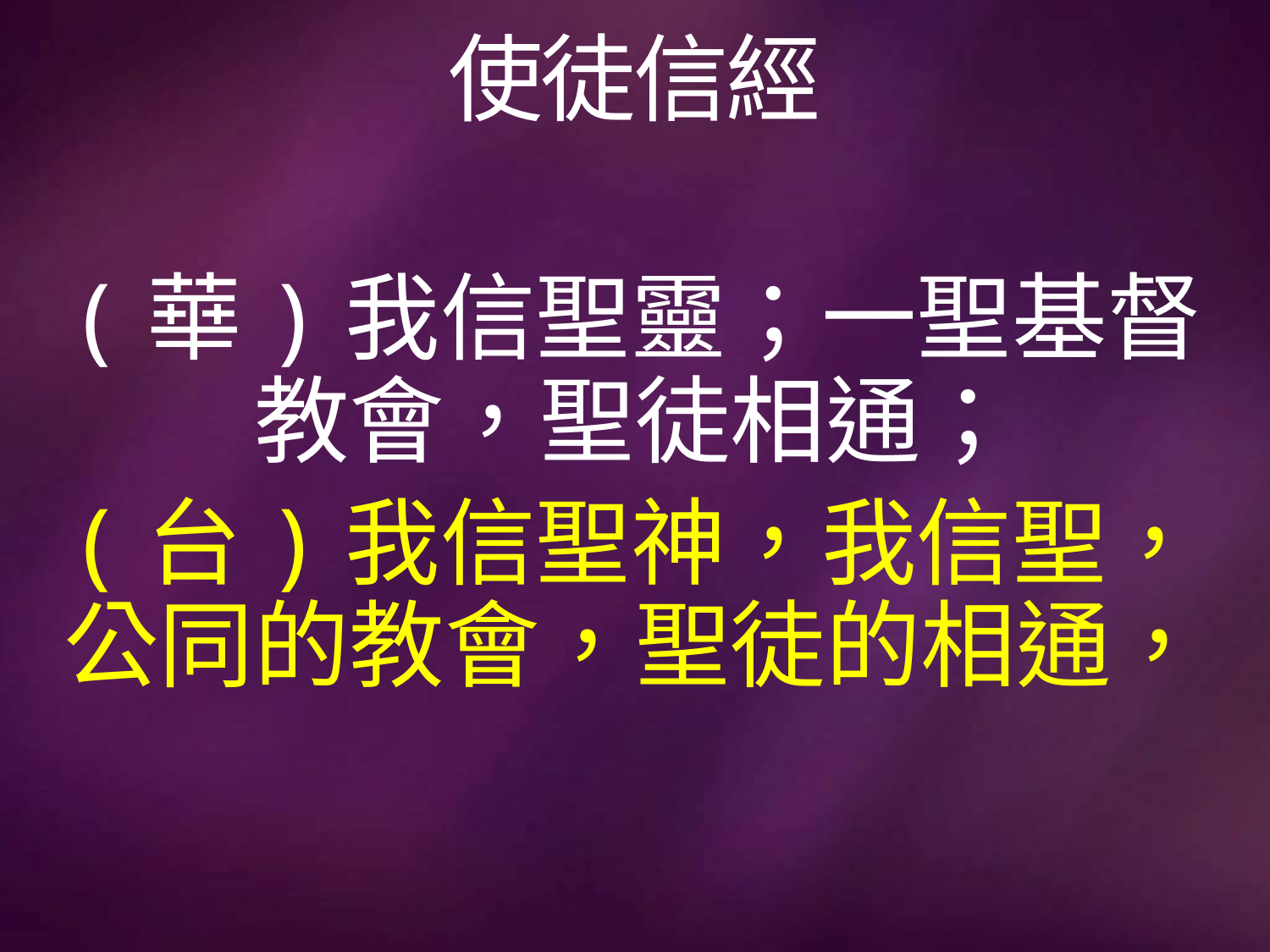

# 使徒信經
(華)我信聖靈；一聖基督教會，聖徒相通；
(台)我信聖神，我信聖，公同的教會，聖徒的相通，